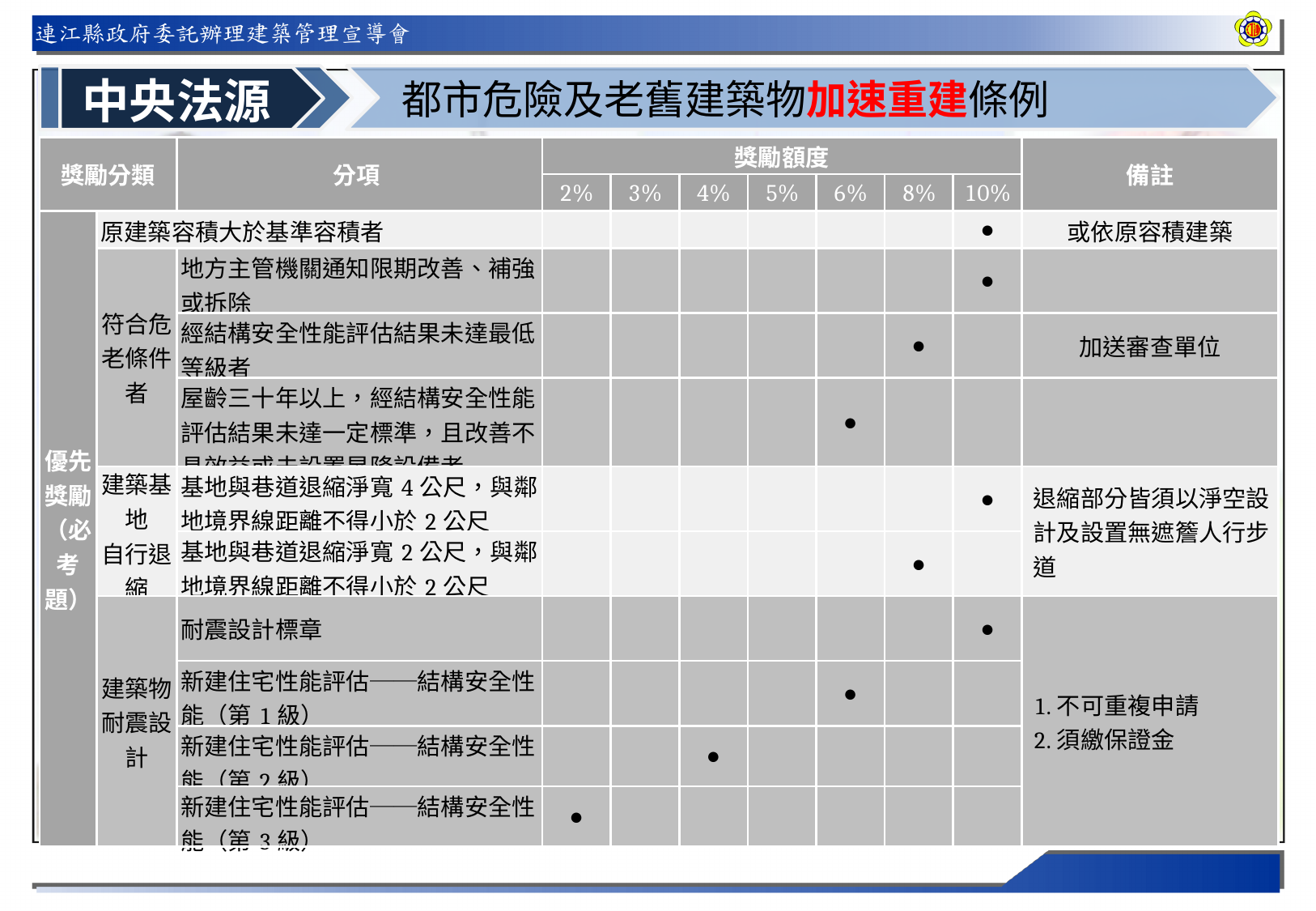

中央法源

都市危險及老舊建築物加速重建條例

| 獎勵分類 |  | 分項 | 獎勵額度 |  |  |  |  |  |  | 備註 |
| --- | --- | --- | --- | --- | --- | --- | --- | --- | --- | --- |
|  |  |  | 2% | 3% | 4% | 5% | 6% | 8% | 10% |  |
| 優先獎勵（必考題） | 原建築容積大於基準容積者 |  |  |  |  |  |  |  | ● | 或依原容積建築 |
|  | 符合危老條件者 | 地方主管機關通知限期改善、補強或拆除 |  |  |  |  |  |  | ● |  |
|  |  | 經結構安全性能評估結果未達最低等級者 |  |  |  |  |  | ● |  | 加送審查單位 |
|  |  | 屋齡三十年以上，經結構安全性能評估結果未達一定標準，且改善不具效益或未設置昇降設備者 |  |  |  |  | ● |  |  |  |
|  | 建築基地 自行退縮 | 基地與巷道退縮淨寬4公尺，與鄰地境界線距離不得小於2公尺 |  |  |  |  |  |  | ● | 退縮部分皆須以淨空設計及設置無遮簷人行步道 |
|  |  | 基地與巷道退縮淨寬2公尺，與鄰地境界線距離不得小於2公尺 |  |  |  |  |  | ● |  |  |
|  | 建築物耐震設計 | 耐震設計標章 |  |  |  |  |  |  | ● | 1.不可重複申請 2.須繳保證金 |
|  |  | 新建住宅性能評估──結構安全性能（第1級） |  |  |  |  | ● |  |  |  |
|  |  | 新建住宅性能評估──結構安全性能（第2級） |  |  | ● |  |  |  |  |  |
|  |  | 新建住宅性能評估──結構安全性能（第3級） | ● |  |  |  |  |  |  |  |